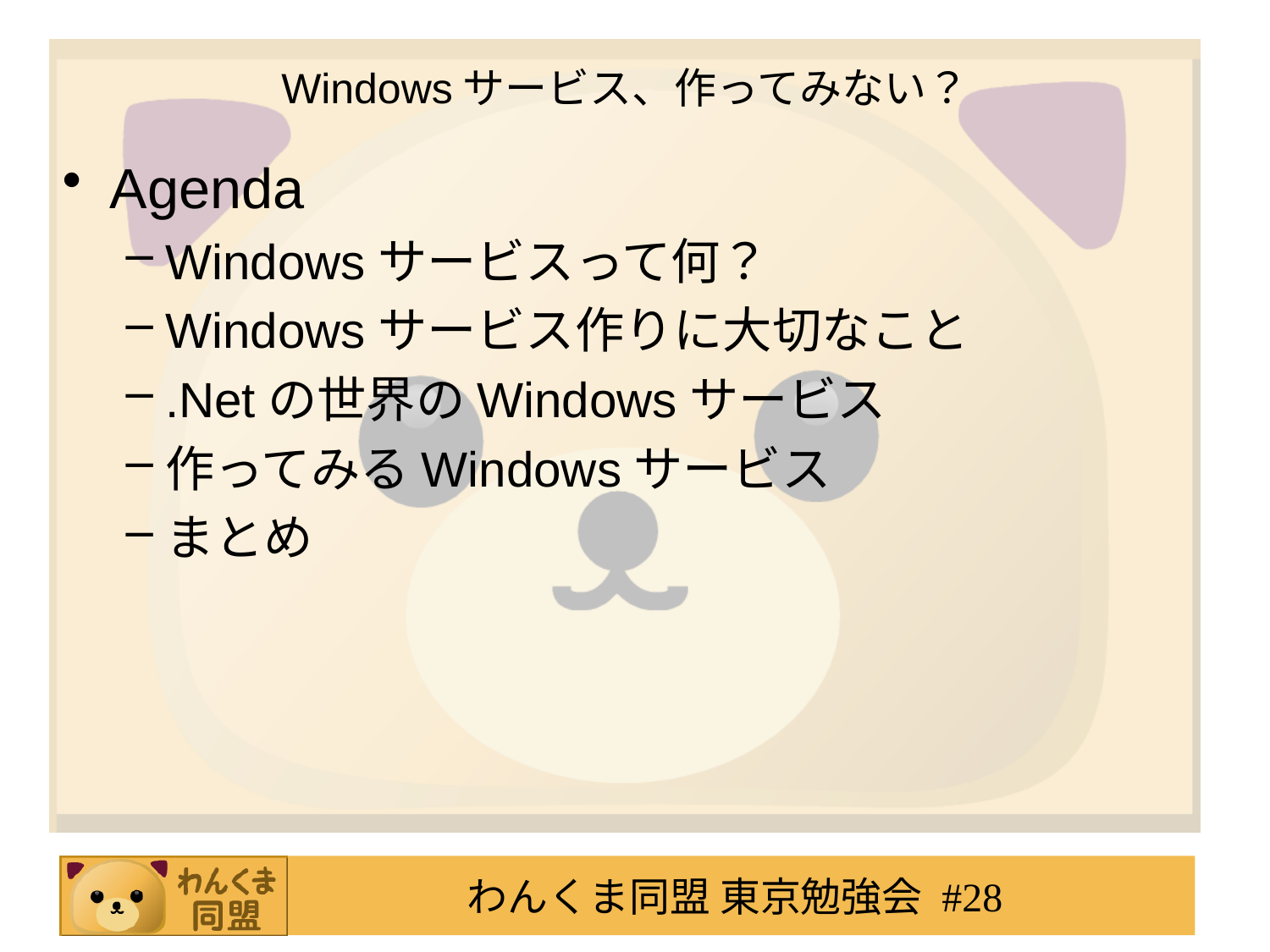

# Windowsサービス、作ってみない？
Agenda
Windowsサービスって何？
Windowsサービス作りに大切なこと
.Netの世界のWindowsサービス
作ってみるWindowsサービス
まとめ